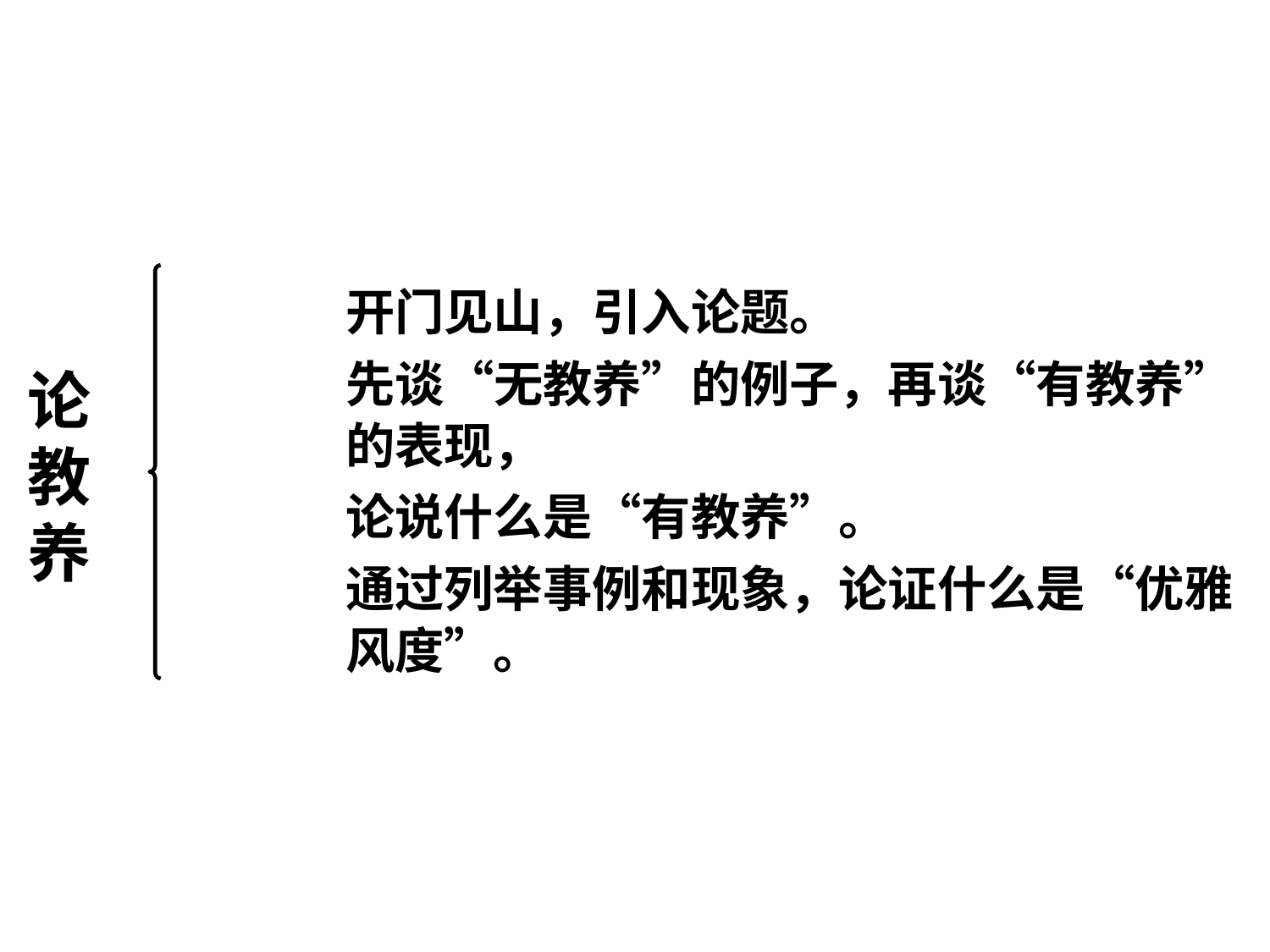

开门见山，引入论题。
先谈“无教养”的例子，再谈“有教养”的表现，
论说什么是“有教养”。
通过列举事例和现象，论证什么是“优雅风度”。
论
教
养